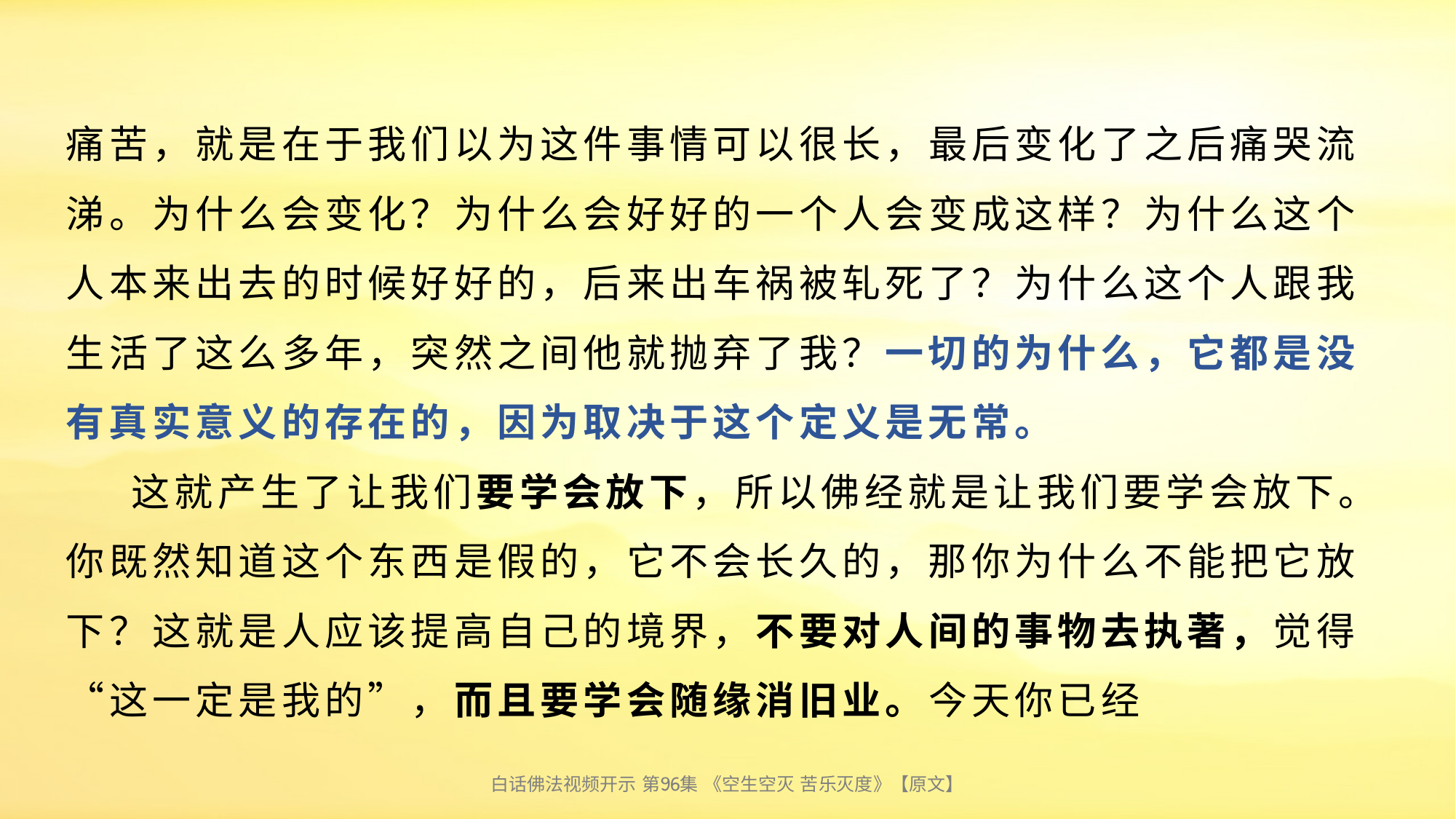

# 痛苦，就是在于我们以为这件事情可以很长，最后变化了之后痛哭流涕。为什么会变化？为什么会好好的一个人会变成这样？为什么这个人本来出去的时候好好的，后来出车祸被轧死了？为什么这个人跟我生活了这么多年，突然之间他就抛弃了我？一切的为什么，它都是没有真实意义的存在的，因为取决于这个定义是无常。 这就产生了让我们要学会放下，所以佛经就是让我们要学会放下。你既然知道这个东西是假的，它不会长久的，那你为什么不能把它放下？这就是人应该提高自己的境界，不要对人间的事物去执著，觉得“这一定是我的”，而且要学会随缘消旧业。今天你已经
白话佛法视频开示 第96集 《空生空灭 苦乐灭度》【原文】